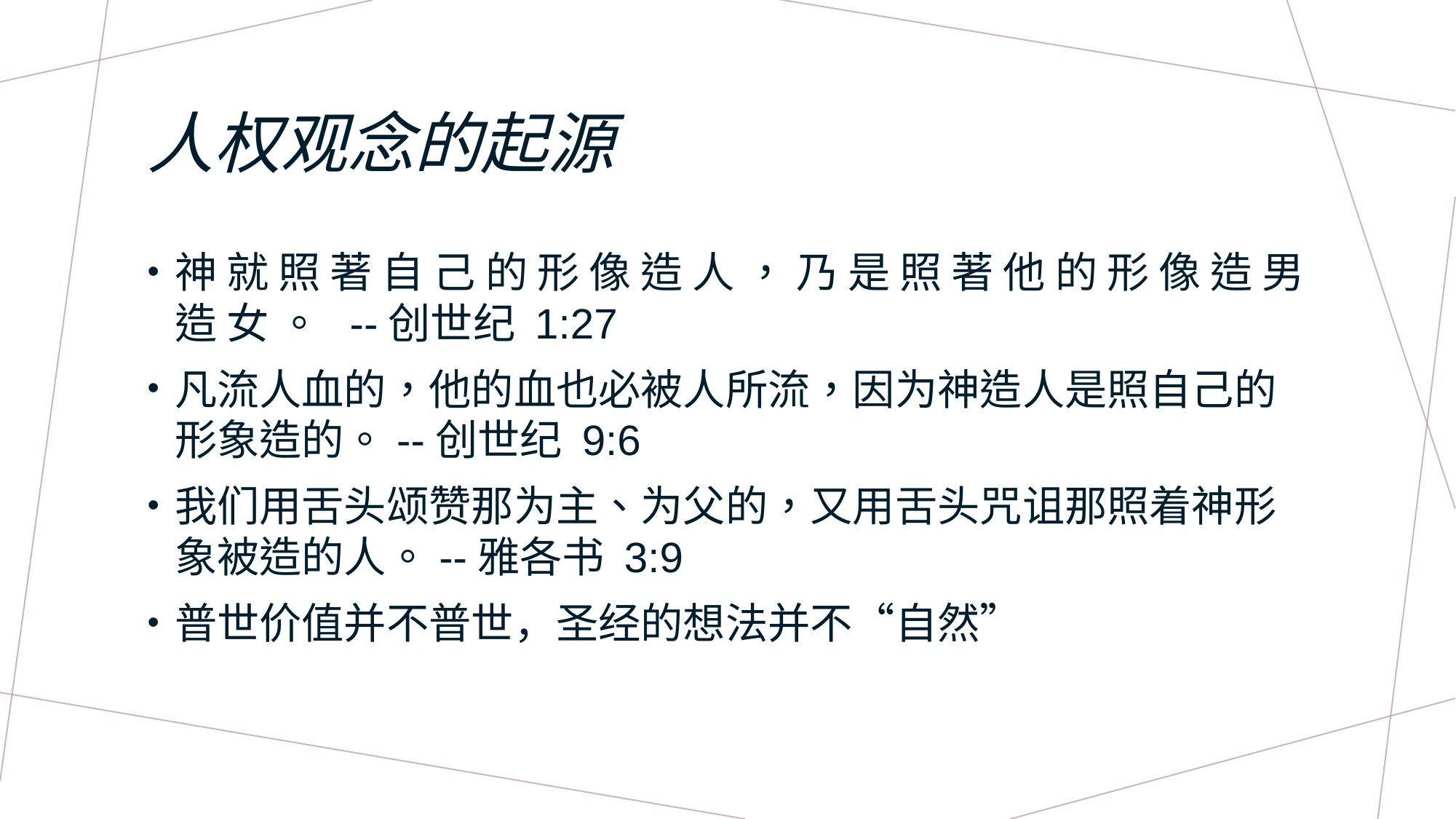

# 人权观念的起源
神 就 照 著 自 己 的 形 像 造 人 ， 乃 是 照 著 他 的 形 像 造 男 造 女 。  --创世纪 1:27
凡流人血的，他的血也必被人所流，因为神造人是照自己的形象造的。--创世纪 9:6
我们用舌头颂赞那为主、为父的，又用舌头咒诅那照着神形象被造的人。--雅各书 3:9
普世价值并不普世，圣经的想法并不“自然”